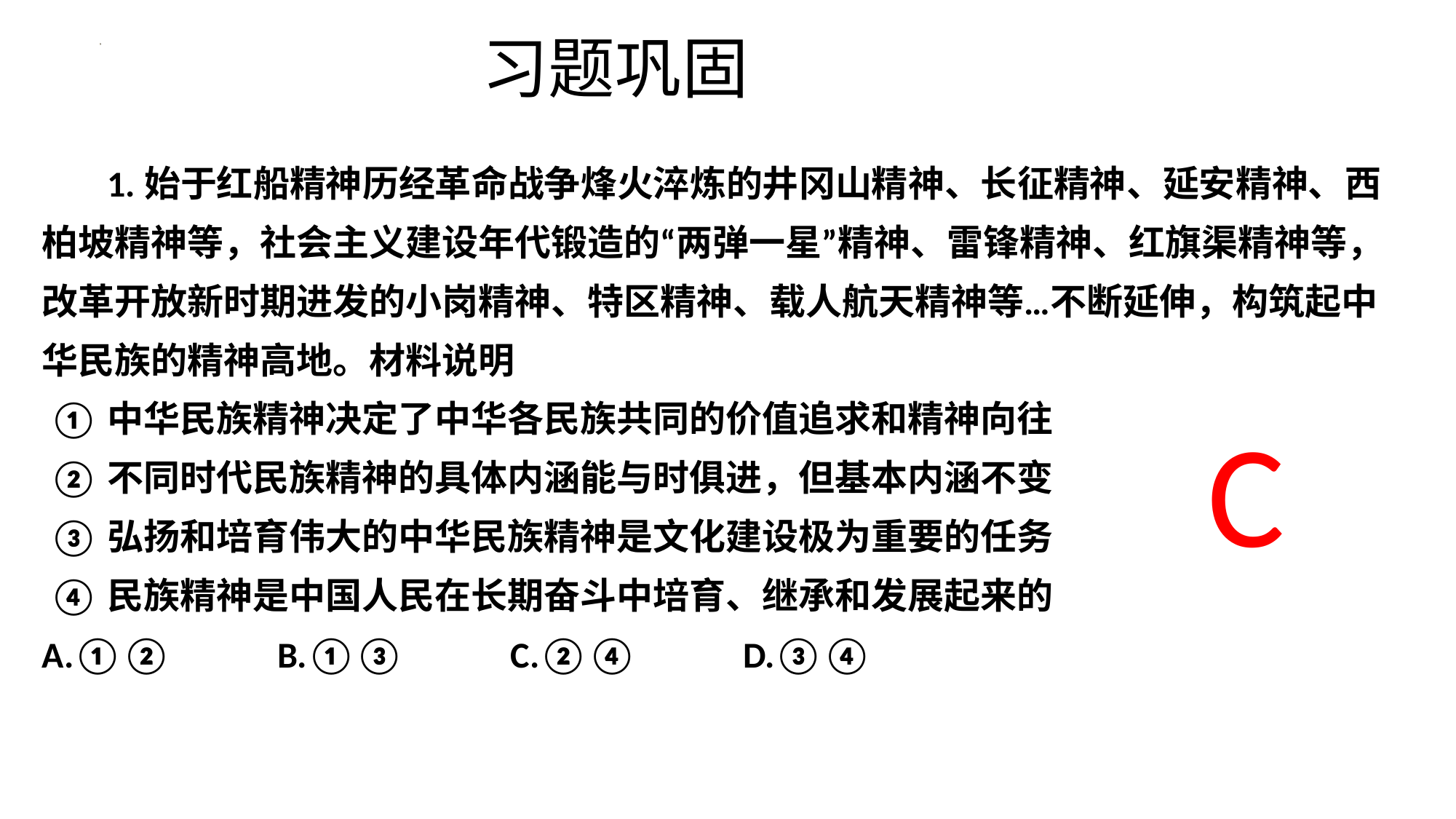

# 习题巩固
        1.始于红船精神历经革命战争烽火淬炼的井冈山精神、长征精神、延安精神、西柏坡精神等，社会主义建设年代锻造的“两弹一星”精神、雷锋精神、红旗渠精神等，改革开放新时期进发的小岗精神、特区精神、载人航天精神等…不断延伸，构筑起中华民族的精神高地。材料说明
 ①中华民族精神决定了中华各民族共同的价值追求和精神向往
 ②不同时代民族精神的具体内涵能与时俱进，但基本内涵不变
 ③弘扬和培育伟大的中华民族精神是文化建设极为重要的任务
 ④民族精神是中国人民在长期奋斗中培育、继承和发展起来的
A.①②  　　B.①③  　　C.②④  　　D.③④
C